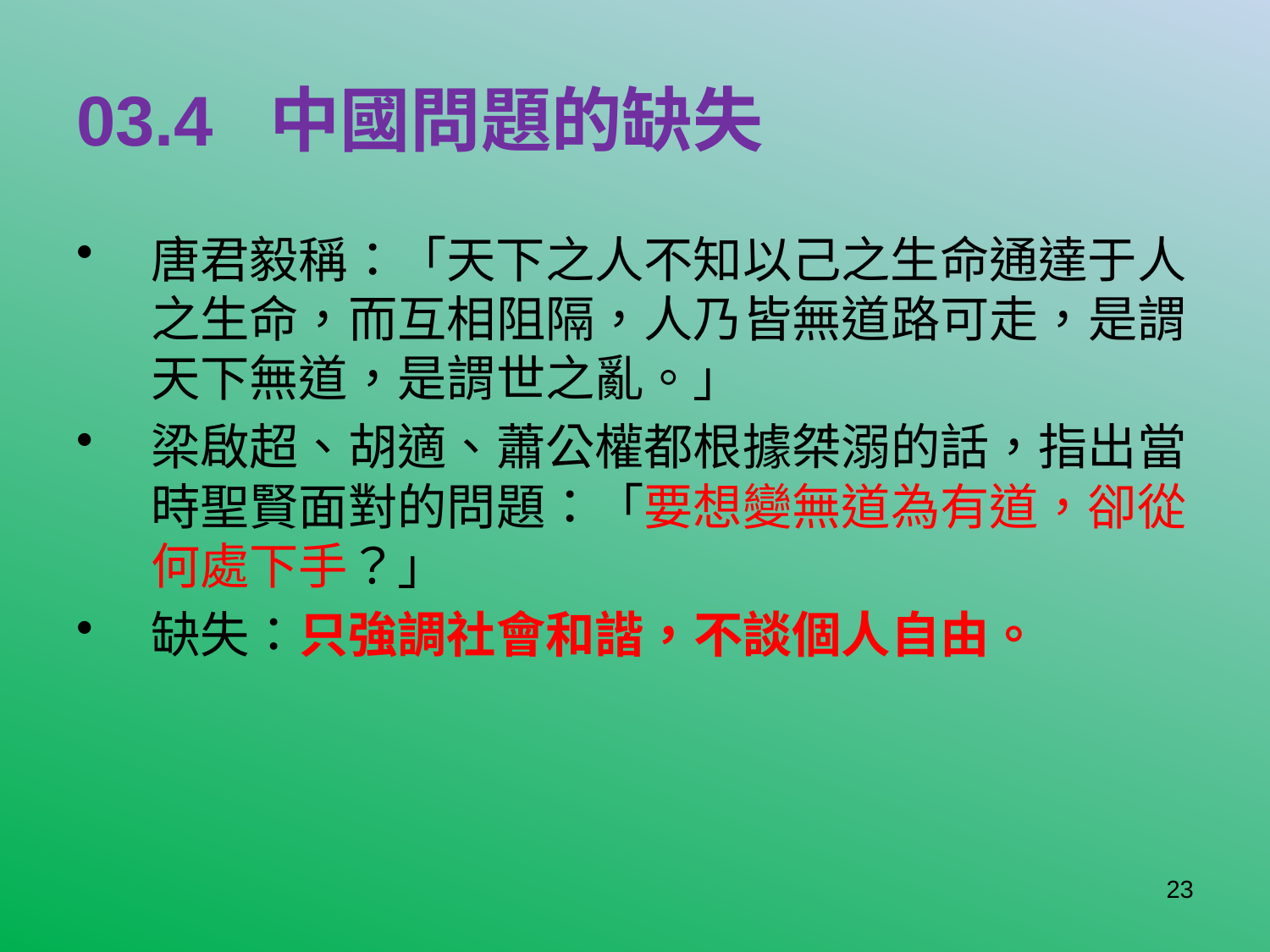

# 03.4  中國問題的缺失
唐君毅稱：「天下之人不知以己之生命通達于人之生命，而互相阻隔，人乃皆無道路可走，是謂天下無道，是謂世之亂。」
梁啟超、胡適、蕭公權都根據桀溺的話，指出當時聖賢面對的問題：「要想變無道為有道，卻從何處下手？」
缺失：只強調社會和諧，不談個人自由。

23